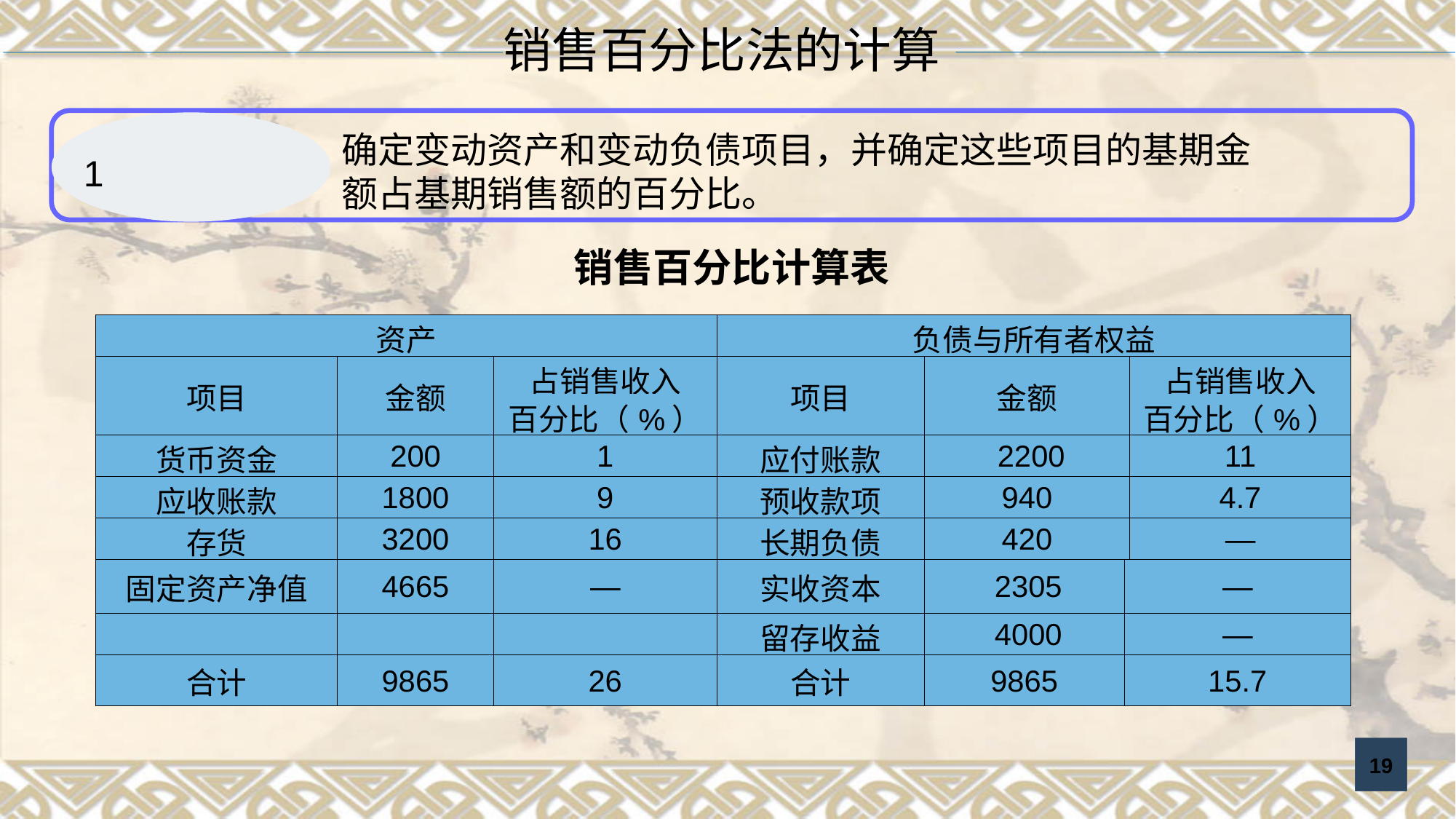

销售百分比法的计算

1
确定变动资产和变动负债项目，并确定这些项目的基期金额占基期销售额的百分比。
销售百分比计算表
| 资产 |  |  | 负债与所有者权益 |  |  |  |
| --- | --- | --- | --- | --- | --- | --- |
| 项目 | 金额 | 占销售收入 | 项目 | 金额 |  | 占销售收入 |
|  |  | 百分比（%） |  |  |  | 百分比（%） |
| 货币资金 | 200 | 1 | 应付账款 | 2200 |  | 11 |
| 应收账款 | 1800 | 9 | 预收款项 | 940 |  | 4.7 |
| 存货 | 3200 | 16 | 长期负债 | 420 |  | — |
| 固定资产净值 | 4665 | — | 实收资本 | 2305 | — |  |
|  |  |  | 留存收益 | 4000 | — |  |
| 合计 | 9865 | 26 | 合计 | 9865 | 15.7 |  |
19